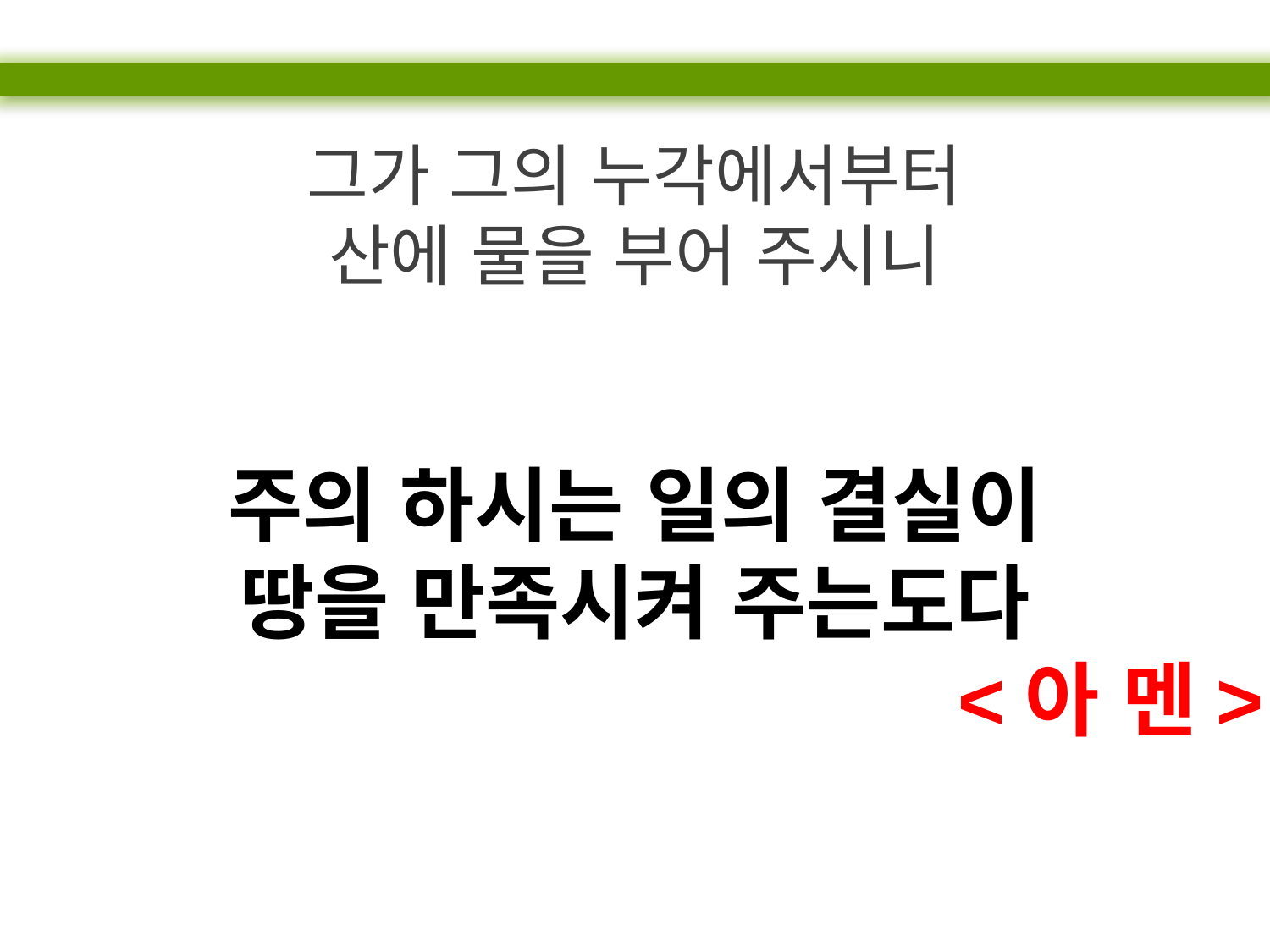

그가 그의 누각에서부터
산에 물을 부어 주시니
주의 하시는 일의 결실이
땅을 만족시켜 주는도다
<아 멘>